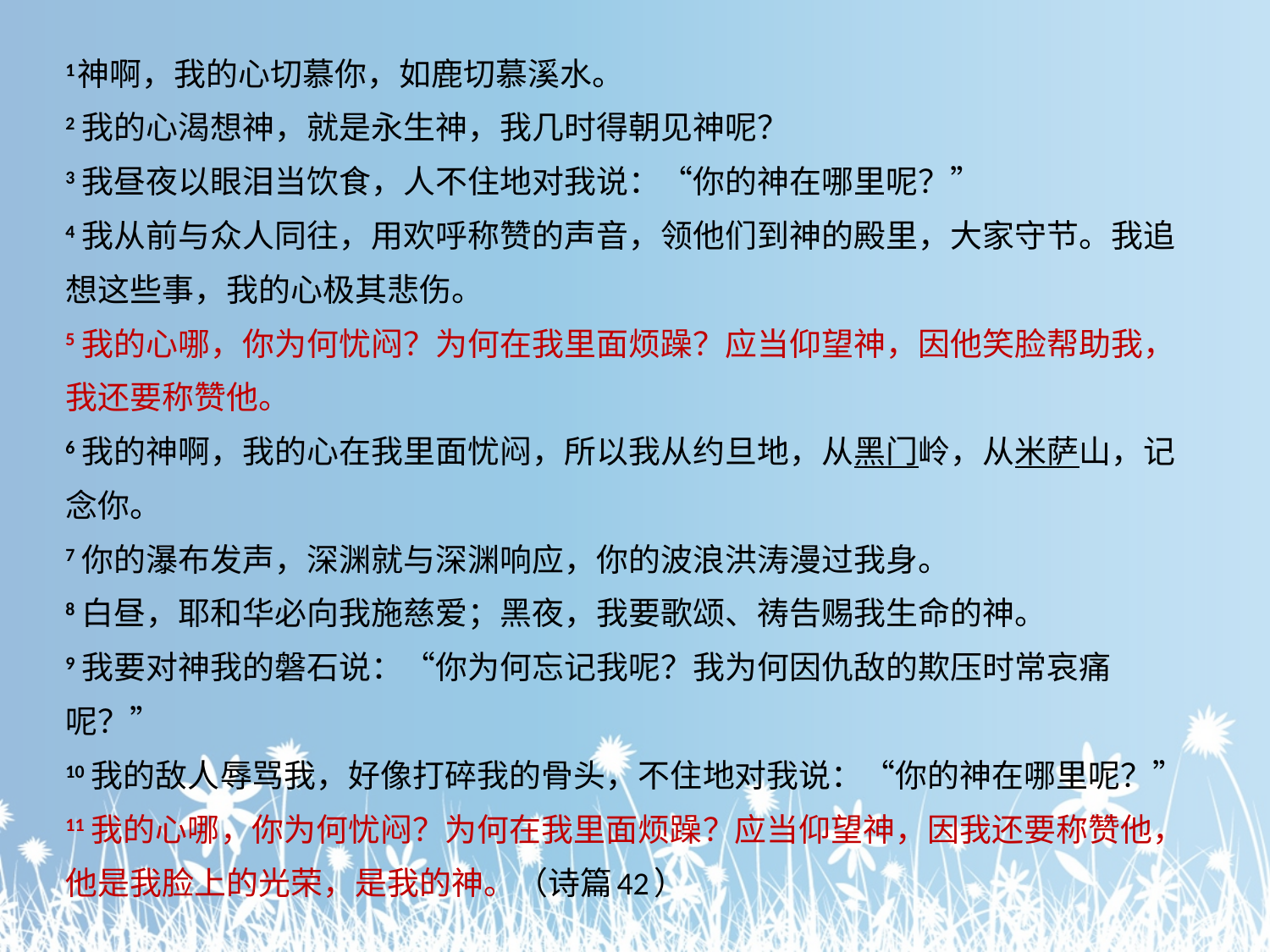

1神啊，我的心切慕你，如鹿切慕溪水。
2 我的心渴想神，就是永生神，我几时得朝见神呢？
3 我昼夜以眼泪当饮食，人不住地对我说：“你的神在哪里呢？”
4 我从前与众人同往，用欢呼称赞的声音，领他们到神的殿里，大家守节。我追想这些事，我的心极其悲伤。
5 我的心哪，你为何忧闷？为何在我里面烦躁？应当仰望神，因他笑脸帮助我，我还要称赞他。
6 我的神啊，我的心在我里面忧闷，所以我从约旦地，从黑门岭，从米萨山，记念你。
7 你的瀑布发声，深渊就与深渊响应，你的波浪洪涛漫过我身。
8 白昼，耶和华必向我施慈爱；黑夜，我要歌颂、祷告赐我生命的神。
9 我要对神我的磐石说：“你为何忘记我呢？我为何因仇敌的欺压时常哀痛呢？”
10 我的敌人辱骂我，好像打碎我的骨头，不住地对我说：“你的神在哪里呢？”
11 我的心哪，你为何忧闷？为何在我里面烦躁？应当仰望神，因我还要称赞他，他是我脸上的光荣，是我的神。（诗篇42）